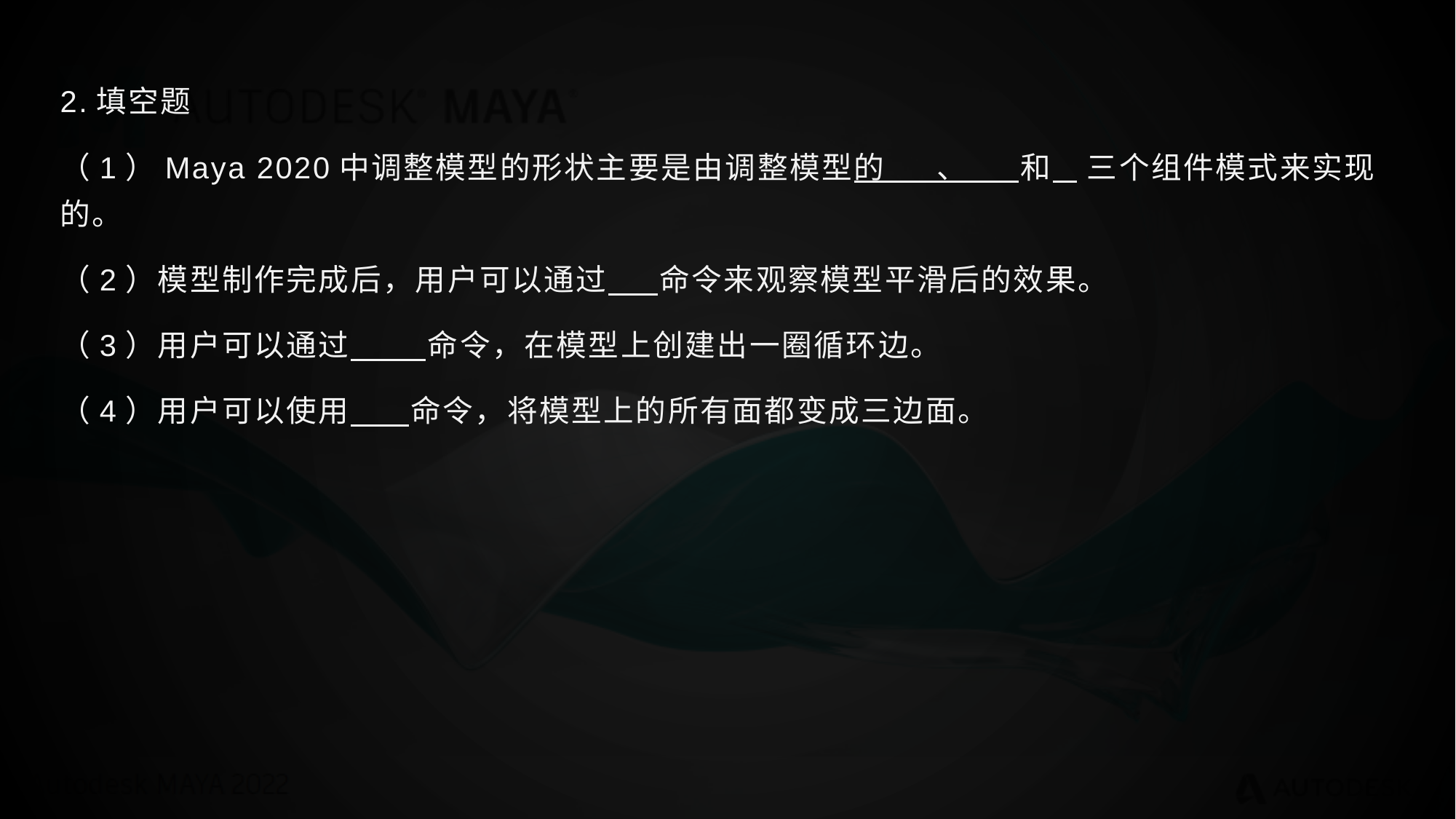

2.填空题
（1）Maya 2020中调整模型的形状主要是由调整模型的      、      和    三个组件模式来实现的。
（2）模型制作完成后，用户可以通过      命令来观察模型平滑后的效果。
（3）用户可以通过         命令，在模型上创建出一圈循环边。
（4）用户可以使用       命令，将模型上的所有面都变成三边面。